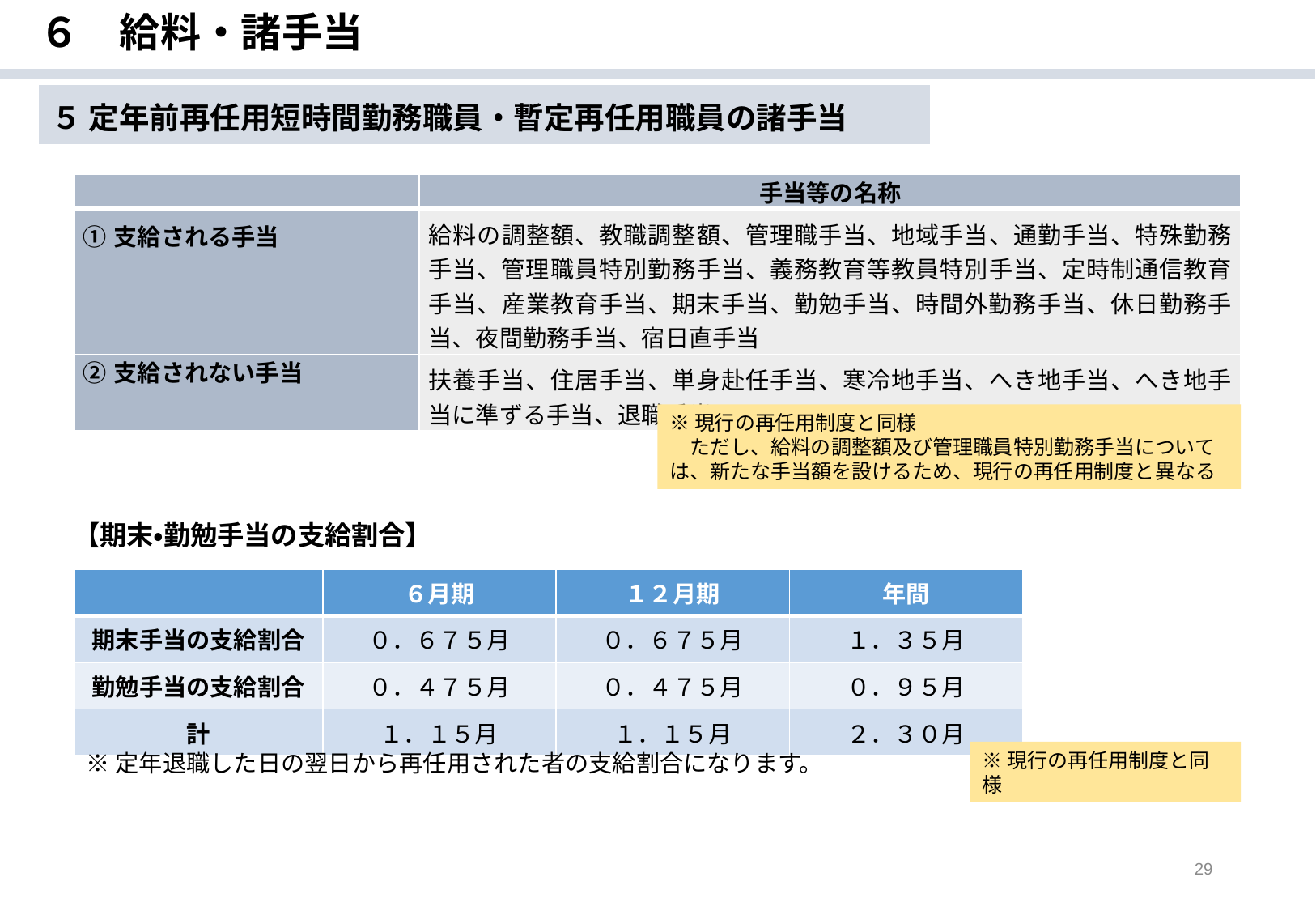

６　給料・諸手当

５ 定年前再任用短時間勤務職員・暫定再任用職員の諸手当
|  | 手当等の名称 |
| --- | --- |
| ①支給される手当 | 給料の調整額、教職調整額、管理職手当、地域手当、通勤手当、特殊勤務手当、管理職員特別勤務手当、義務教育等教員特別手当、定時制通信教育手当、産業教育手当、期末手当、勤勉手当、時間外勤務手当、休日勤務手当、夜間勤務手当、宿日直手当 |
| ②支給されない手当 | 扶養手当、住居手当、単身赴任手当、寒冷地手当、へき地手当、へき地手当に準ずる手当、退職手当 |
※現行の再任用制度と同様
　ただし、給料の調整額及び管理職員特別勤務手当については、新たな手当額を設けるため、現行の再任用制度と異なる
【期末・勤勉手当の支給割合】
|  | ６月期 | １２月期 | 年間 |
| --- | --- | --- | --- |
| 期末手当の支給割合 | ０．６７５月 | ０．６７５月 | １．３５月 |
| 勤勉手当の支給割合 | ０．４７５月 | ０．４７５月 | ０．９５月 |
| 計 | １．１５月 | １．１５月 | ２．３０月 |
※定年退職した日の翌日から再任用された者の支給割合になります。
※現行の再任用制度と同様
29